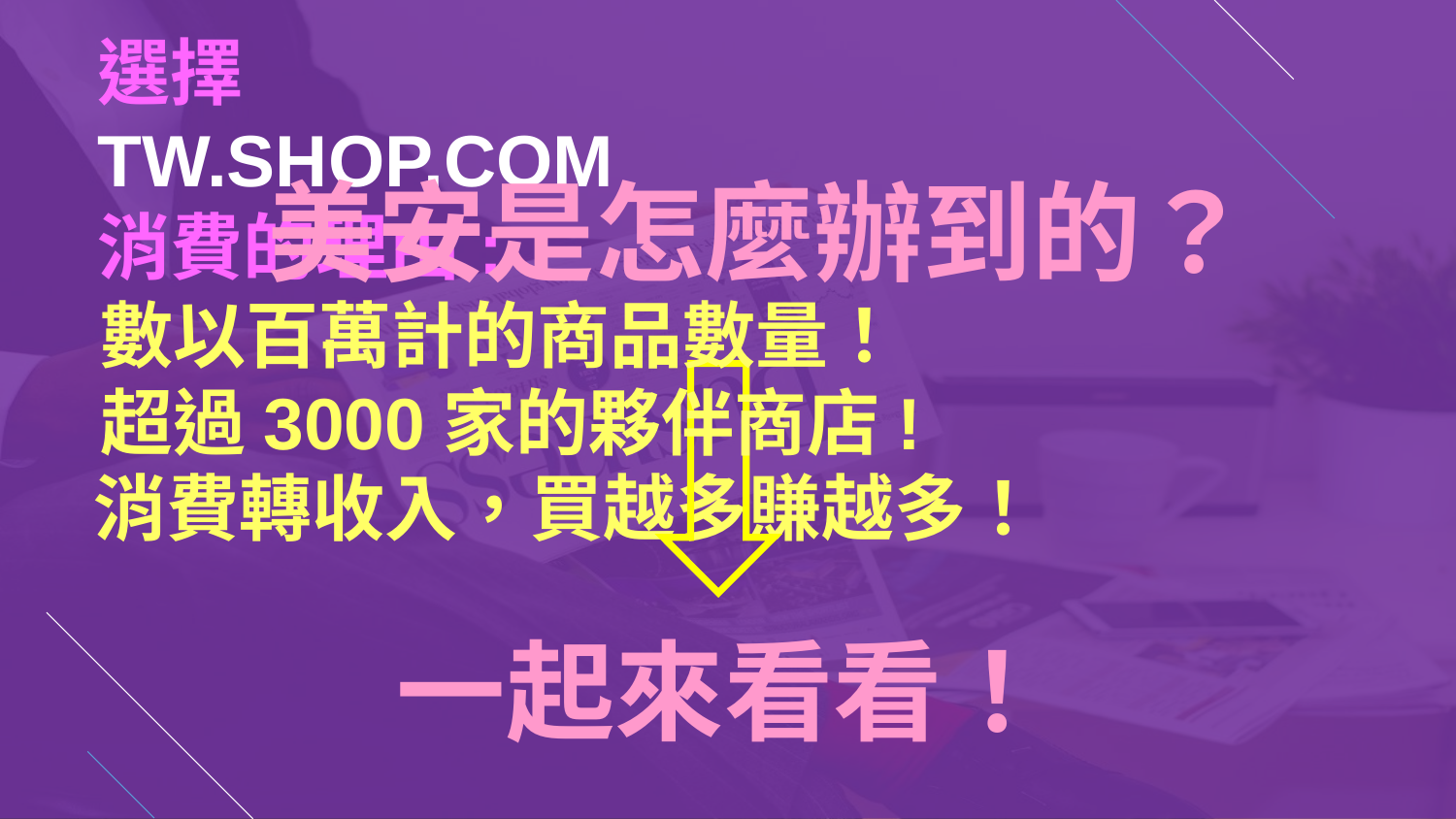

選擇
TW.SHOP.COM
消費的理由:
美安是怎麼辦到的？
數以百萬計的商品數量！
超過3000家的夥伴商店!

消費轉收入，買越多賺越多！
一起來看看！